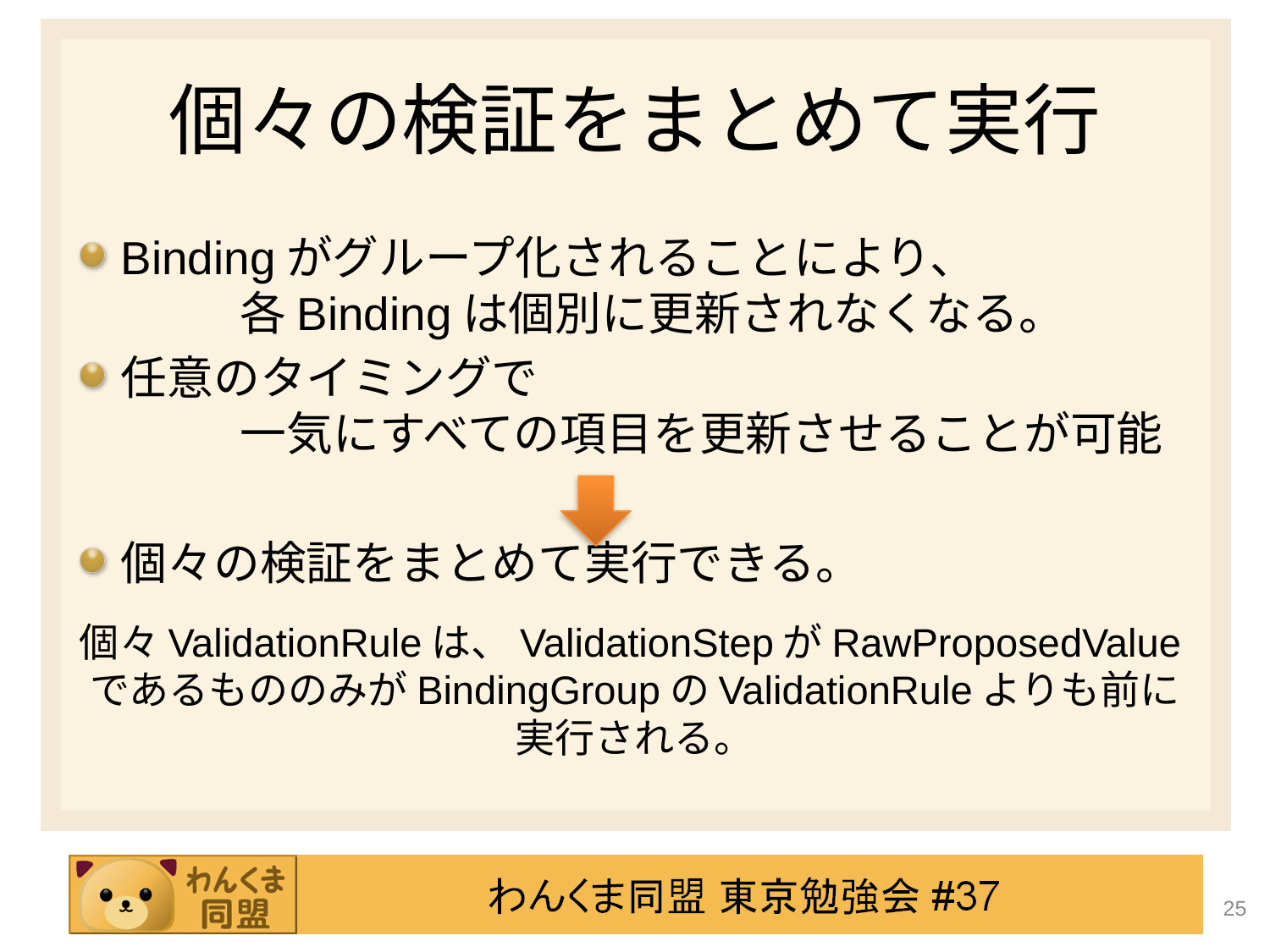

# 個々の検証をまとめて実行
Bindingがグループ化されることにより、
		各Bindingは個別に更新されなくなる。
任意のタイミングで
	一気にすべての項目を更新させることが可能

個々の検証をまとめて実行できる。
個々ValidationRuleは、ValidationStepがRawProposedValueであるもののみがBindingGroupのValidationRuleよりも前に実行される。

25